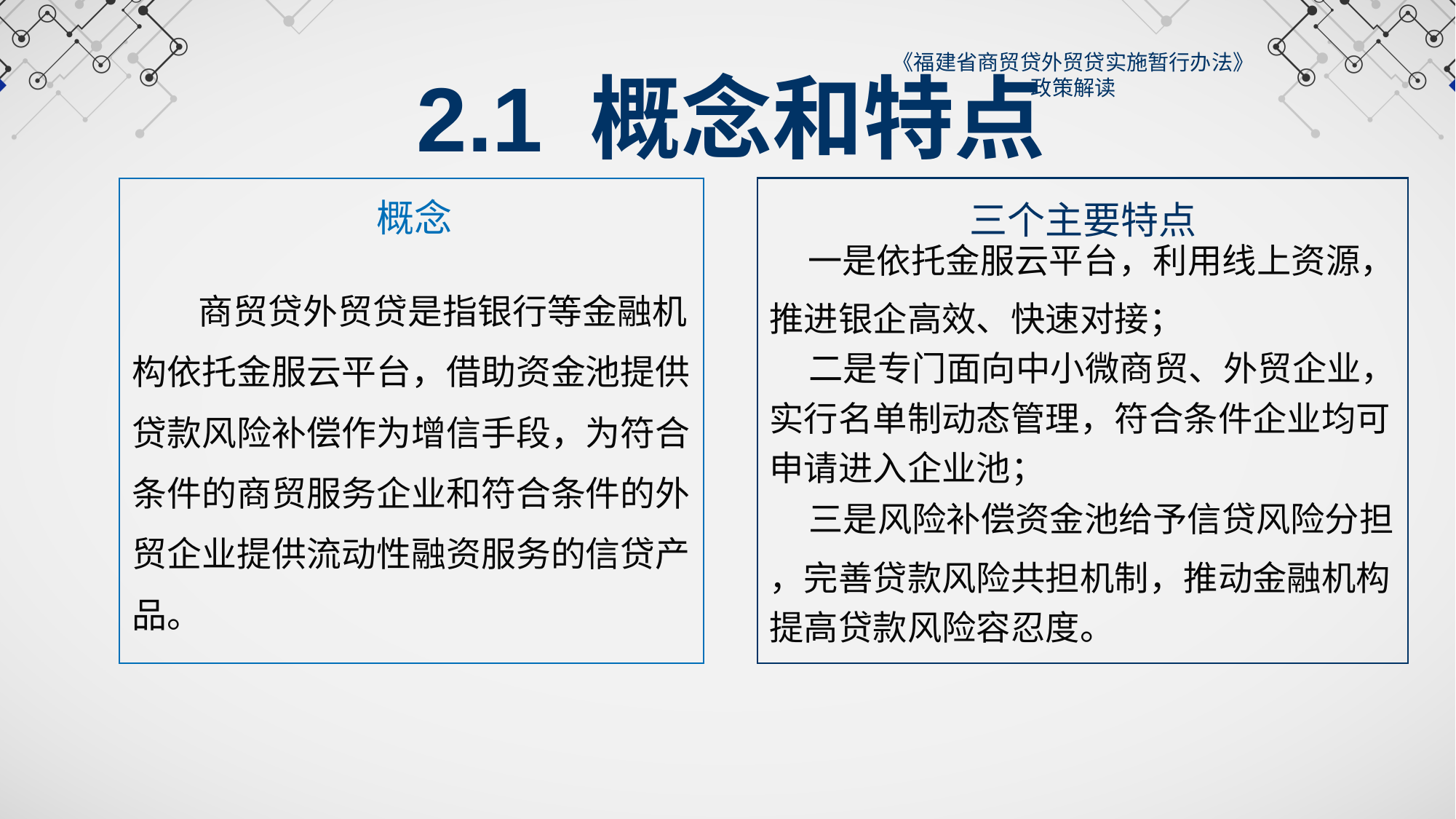

《福建省商贸贷外贸贷实施暂行办法》
政策解读
2.1 概念和特点

      一是依托金服云平台，利用线上资源，推进银企高效、快速对接；
    二是专门面向中小微商贸、外贸企业，实行名单制动态管理，符合条件企业均可申请进入企业池；
    三是风险补偿资金池给予信贷风险分担，完善贷款风险共担机制，推动金融机构提高贷款风险容忍度。
三个主要特点

        商贸贷外贸贷是指银行等金融机构依托金服云平台，借助资金池提供贷款风险补偿作为增信手段，为符合条件的商贸服务企业和符合条件的外贸企业提供流动性融资服务的信贷产品。
概念